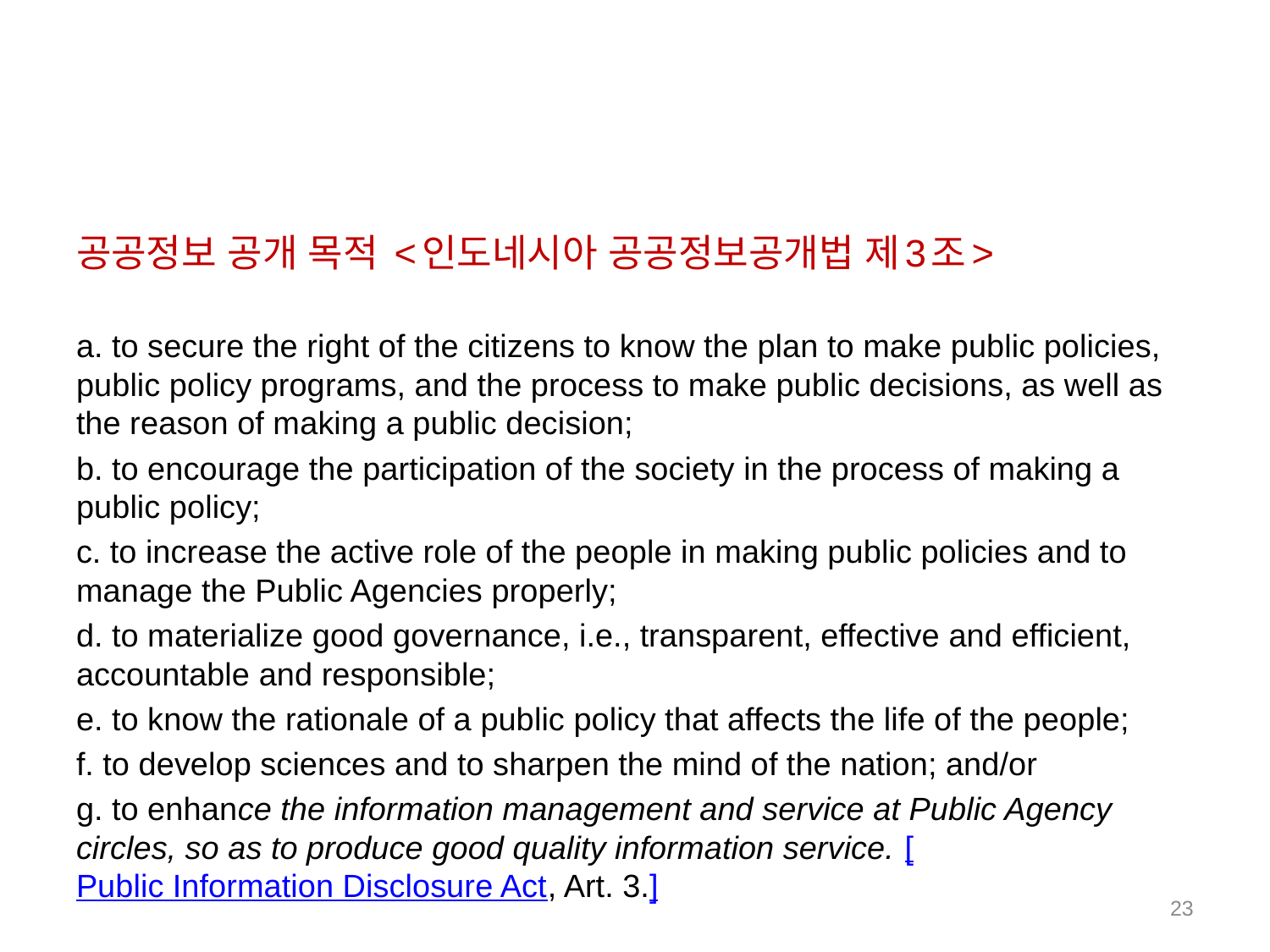

#
공공정보 공개 목적 <인도네시아 공공정보공개법 제3조>

a. to secure the right of the citizens to know the plan to make public policies, public policy programs, and the process to make public decisions, as well as the reason of making a public decision;
b. to encourage the participation of the society in the process of making a public policy;
c. to increase the active role of the people in making public policies and to manage the Public Agencies properly;
d. to materialize good governance, i.e., transparent, effective and efficient, accountable and responsible;
e. to know the rationale of a public policy that affects the life of the people;
f. to develop sciences and to sharpen the mind of the nation; and/or
g. to enhance the information management and service at Public Agency circles, so as to produce good quality information service. [ Public Information Disclosure Act, Art. 3.]
23